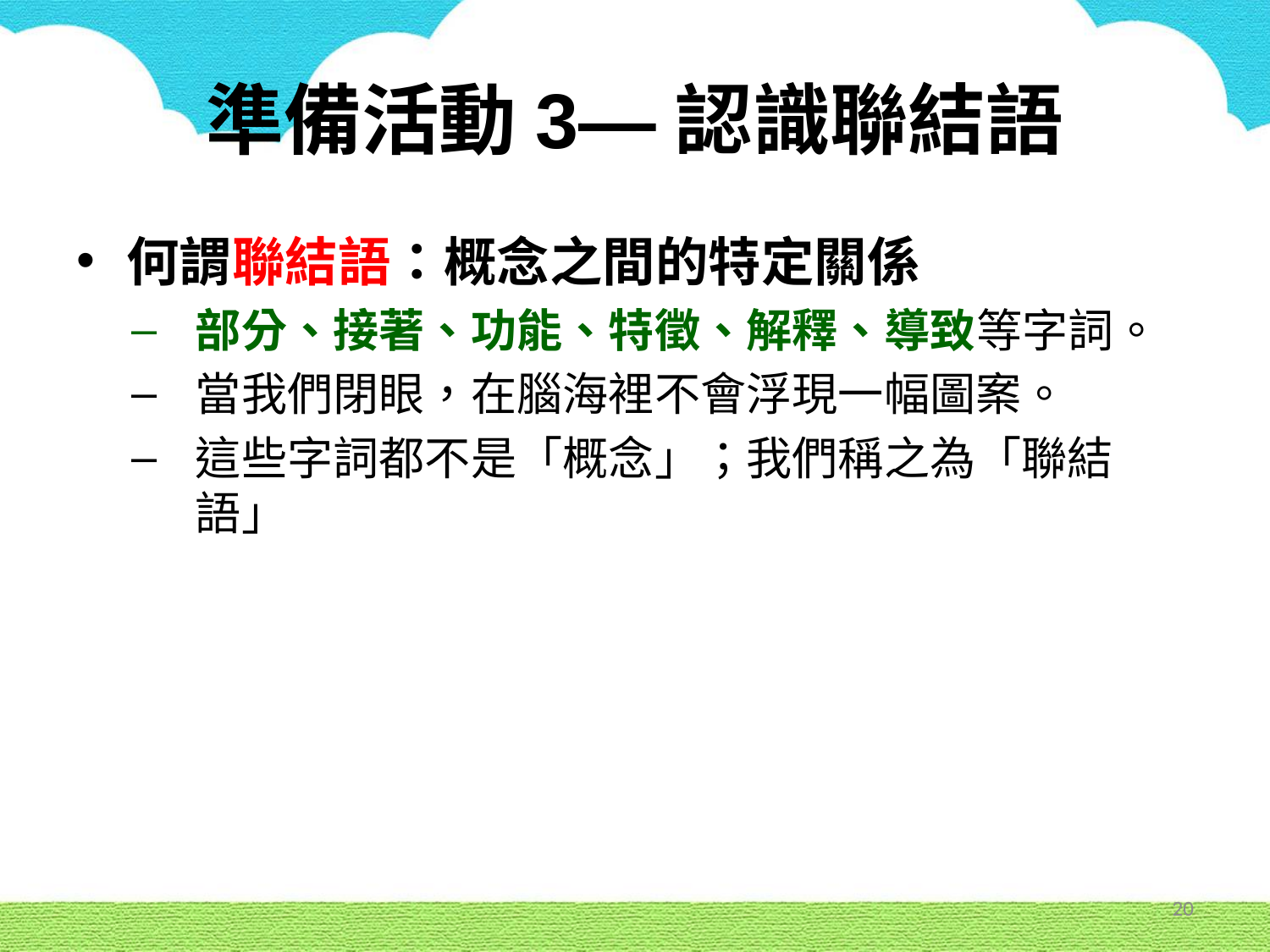

# 準備活動3—認識聯結語
何謂聯結語：概念之間的特定關係
部分、接著、功能、特徵、解釋、導致等字詞。
當我們閉眼，在腦海裡不會浮現一幅圖案。
這些字詞都不是「概念」；我們稱之為「聯結語」

20